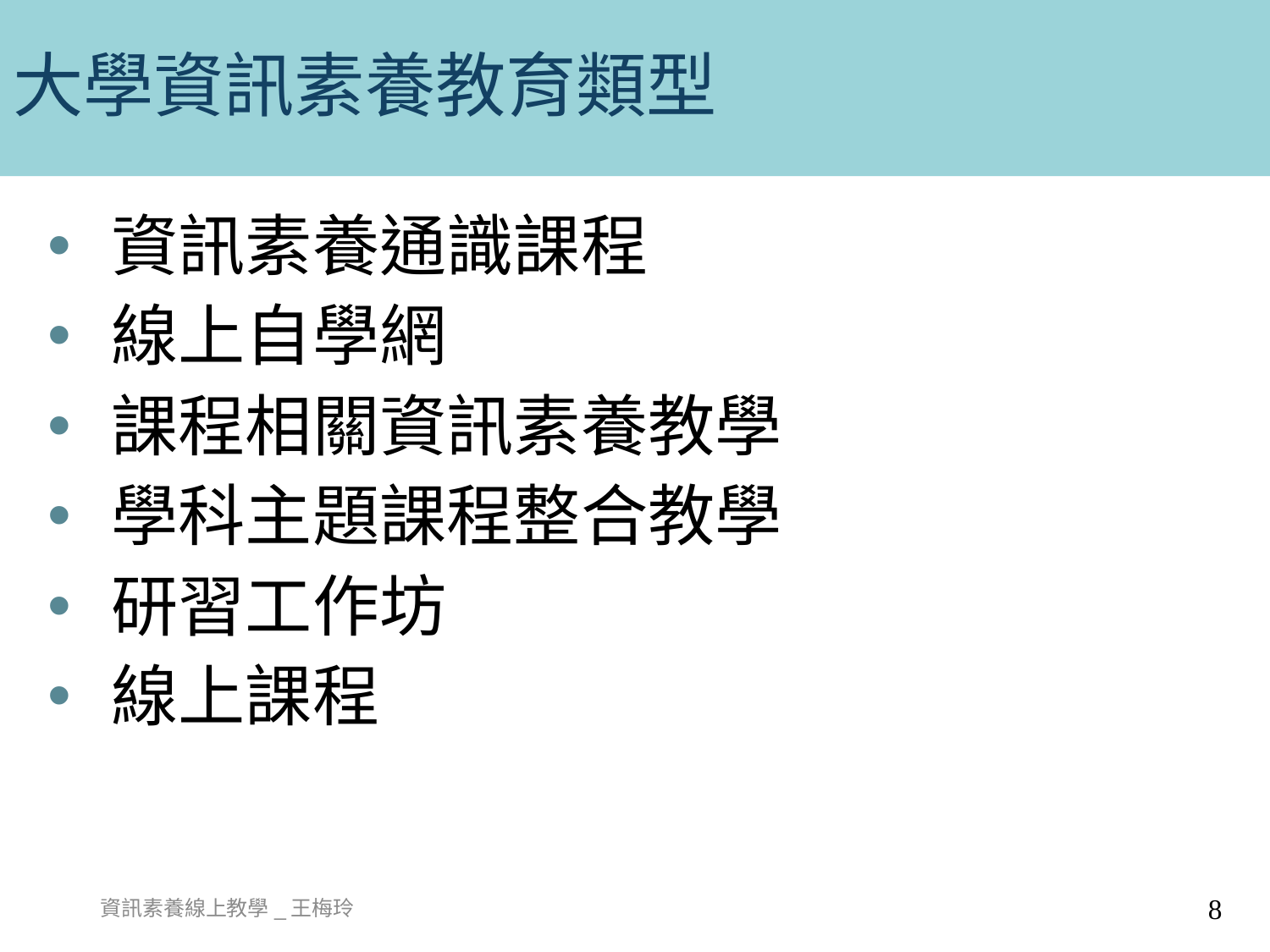

# 大學資訊素養教育類型
資訊素養通識課程
線上自學網
課程相關資訊素養教學
學科主題課程整合教學
研習工作坊
線上課程

資訊素養線上教學_王梅玲
8